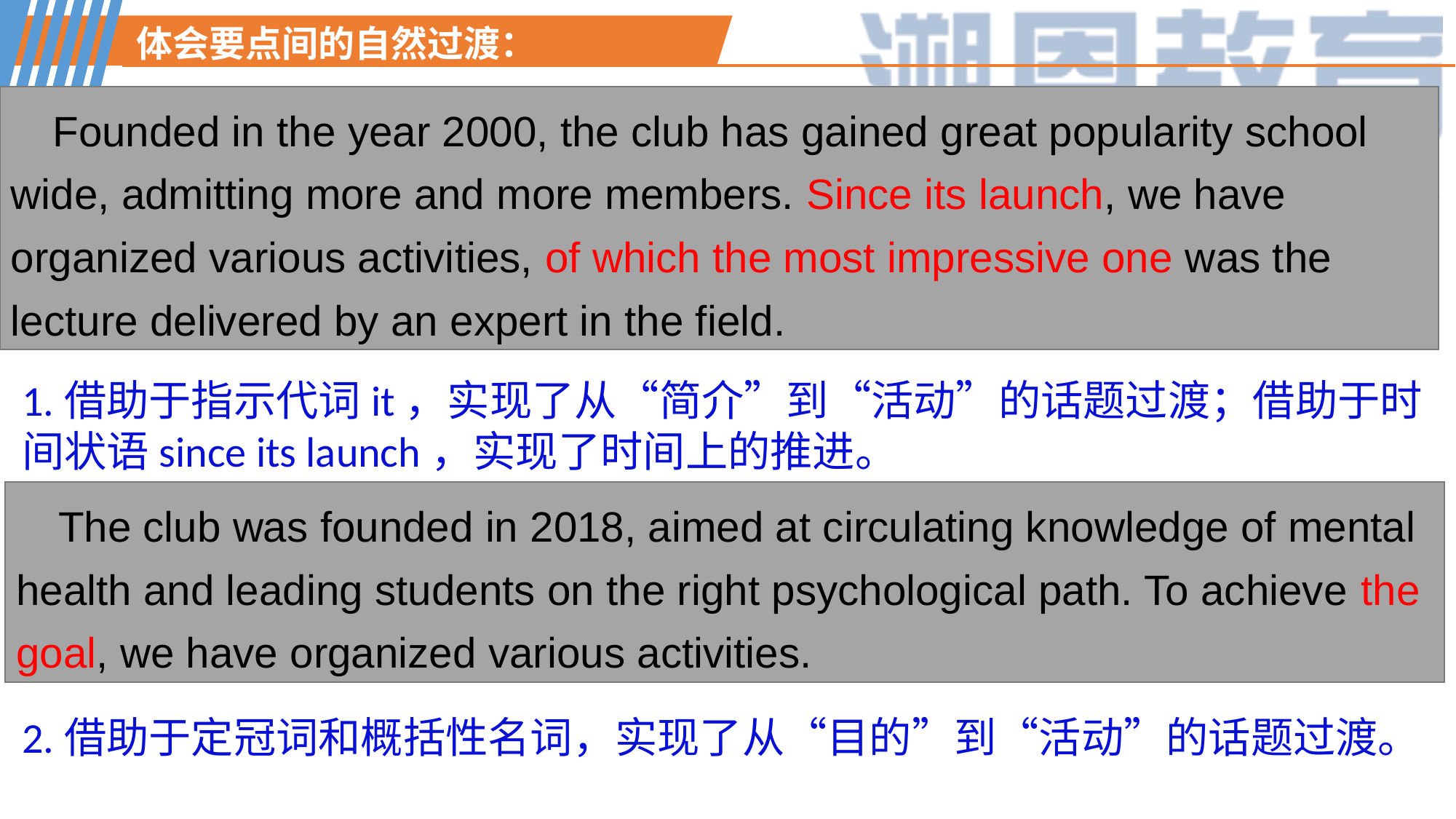

体会要点间的自然过渡：
    Founded in the year 2000, the club has gained great popularity school wide, admitting more and more members. Since its launch, we have organized various activities, of which the most impressive one was the lecture delivered by an expert in the field.
1.借助于指示代词it，实现了从“简介”到“活动”的话题过渡；借助于时间状语since its launch，实现了时间上的推进。
    The club was founded in 2018, aimed at circulating knowledge of mental health and leading students on the right psychological path. To achieve the goal, we have organized various activities.
2.借助于定冠词和概括性名词，实现了从“目的”到“活动”的话题过渡。